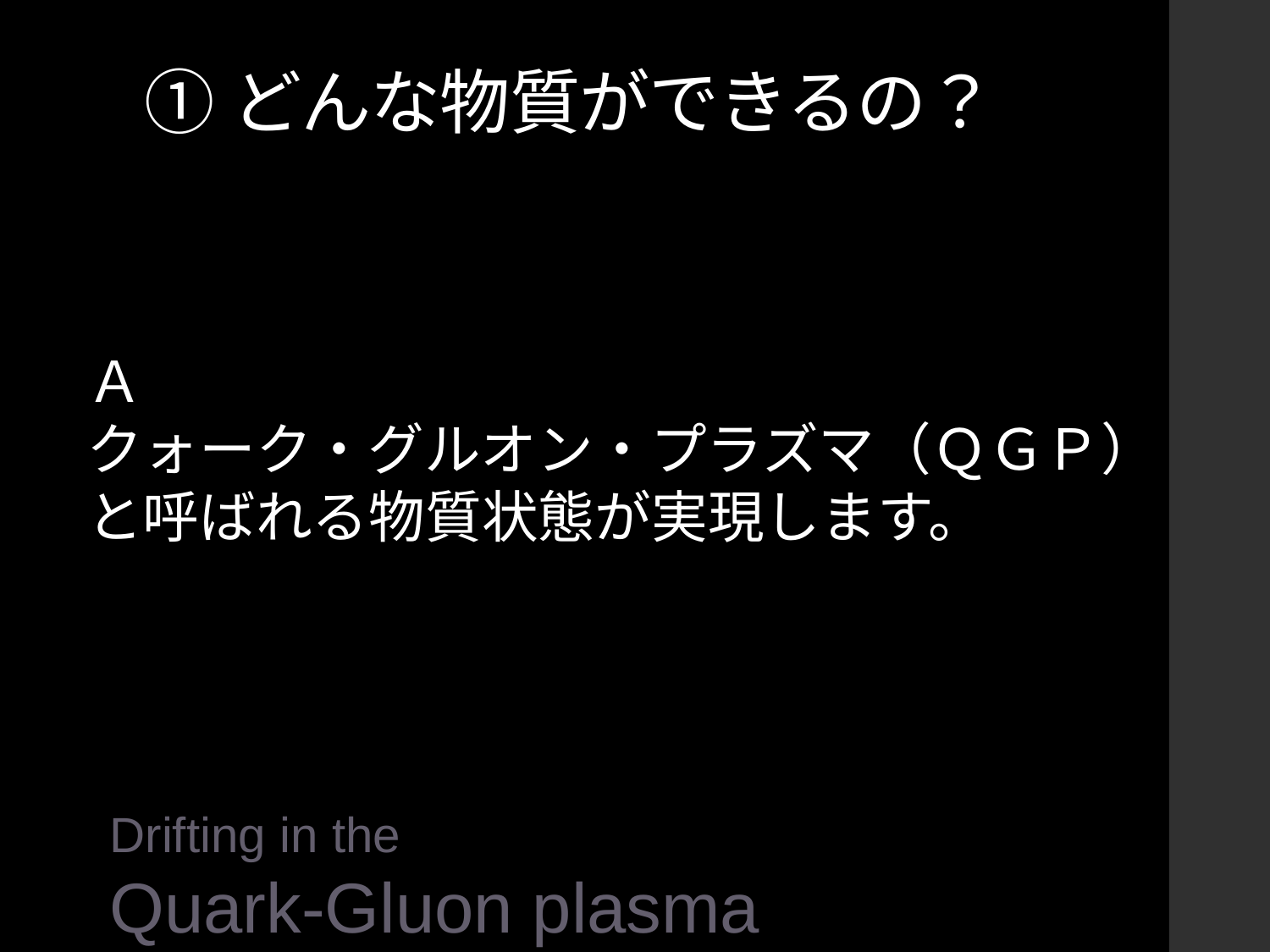

# ①どんな物質ができるの？
Ａ
クォーク・グルオン・プラズマ（ＱＧＰ）
と呼ばれる物質状態が実現します。